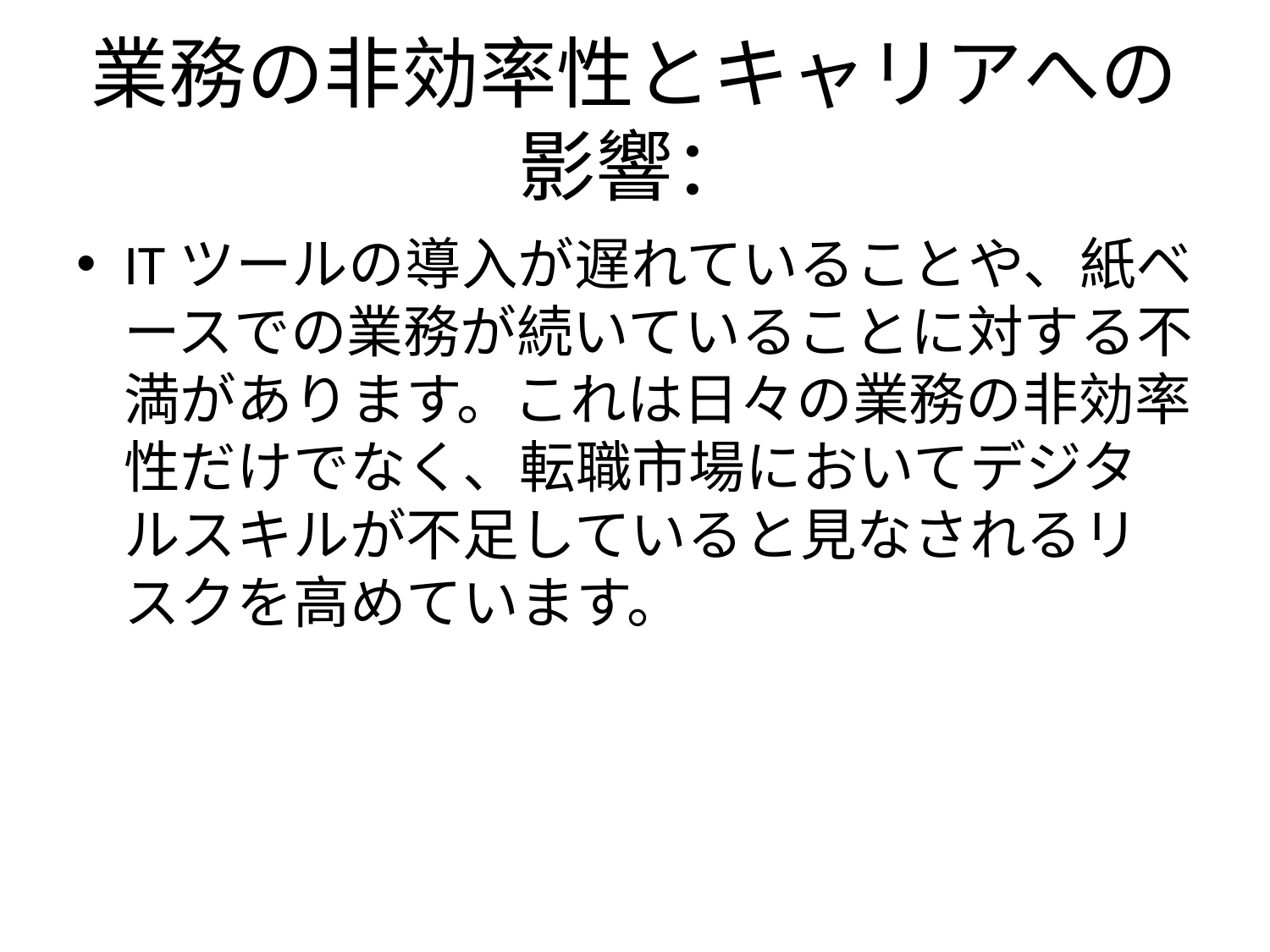

# 業務の非効率性とキャリアへの影響：
ITツールの導入が遅れていることや、紙ベースでの業務が続いていることに対する不満があります。これは日々の業務の非効率性だけでなく、転職市場においてデジタルスキルが不足していると見なされるリスクを高めています。